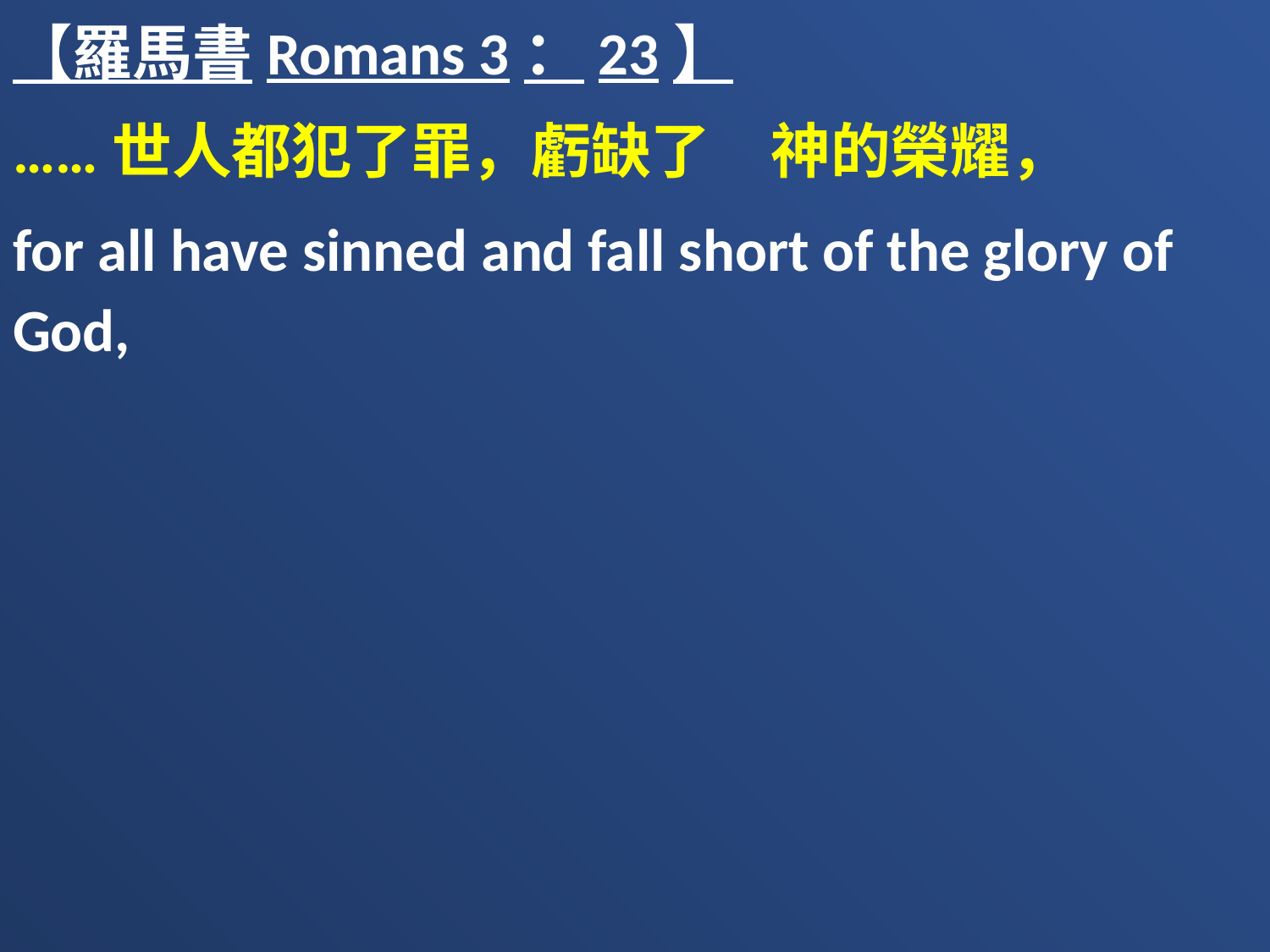

【羅馬書Romans 3：23】
……世人都犯了罪，虧缺了　神的榮耀，
for all have sinned and fall short of the glory of God,